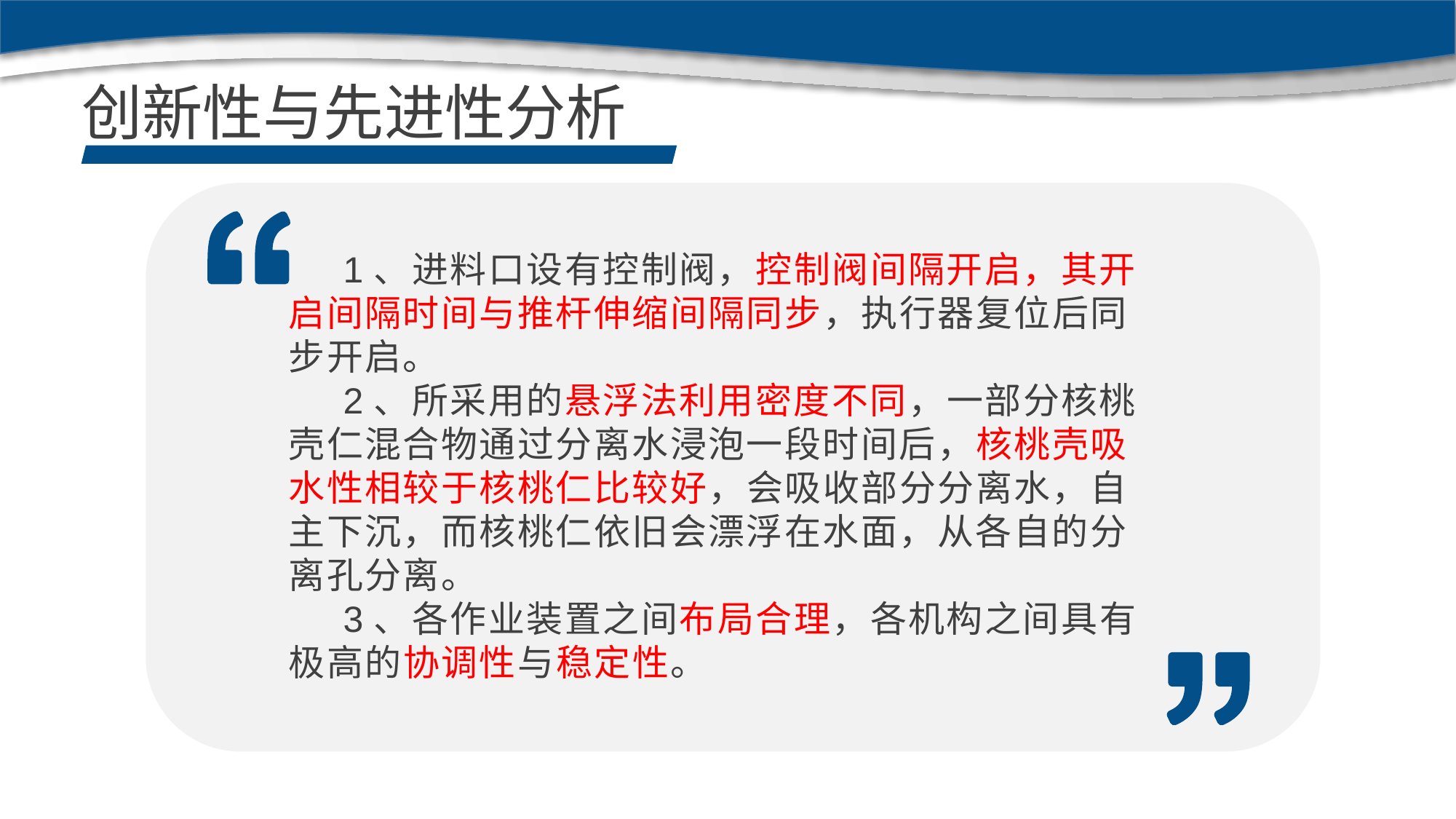

创新性与先进性分析

1、进料口设有控制阀，控制阀间隔开启，其开启间隔时间与推杆伸缩间隔同步，执行器复位后同步开启。
2、所采用的悬浮法利用密度不同，一部分核桃壳仁混合物通过分离水浸泡一段时间后，核桃壳吸水性相较于核桃仁比较好，会吸收部分分离水，自主下沉，而核桃仁依旧会漂浮在水面，从各自的分离孔分离。
3、各作业装置之间布局合理，各机构之间具有极高的协调性与稳定性。